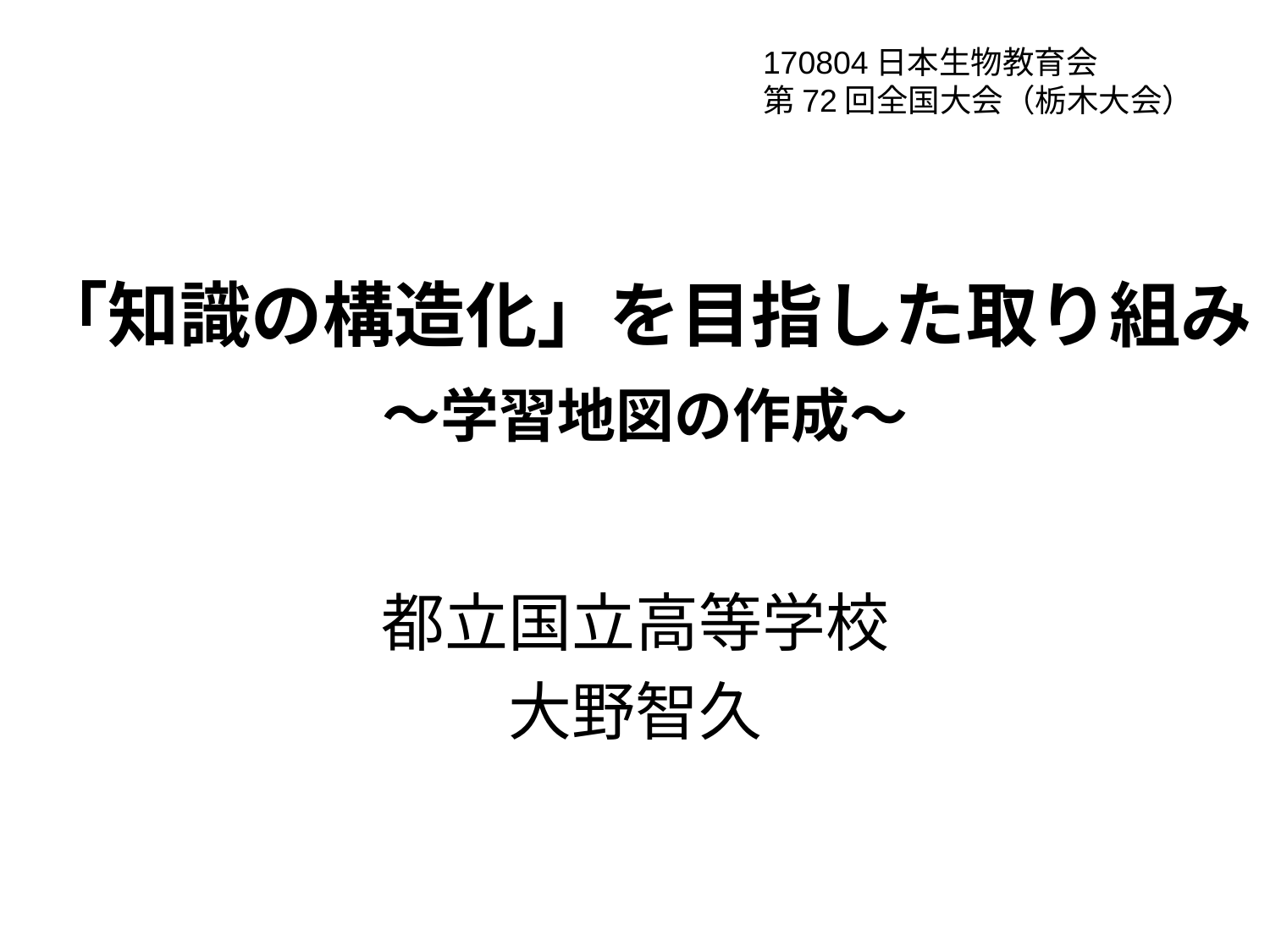

170804日本生物教育会
第72回全国大会（栃木大会）
# 「知識の構造化」を目指した取り組み ～学習地図の作成～
都立国立高等学校
大野智久